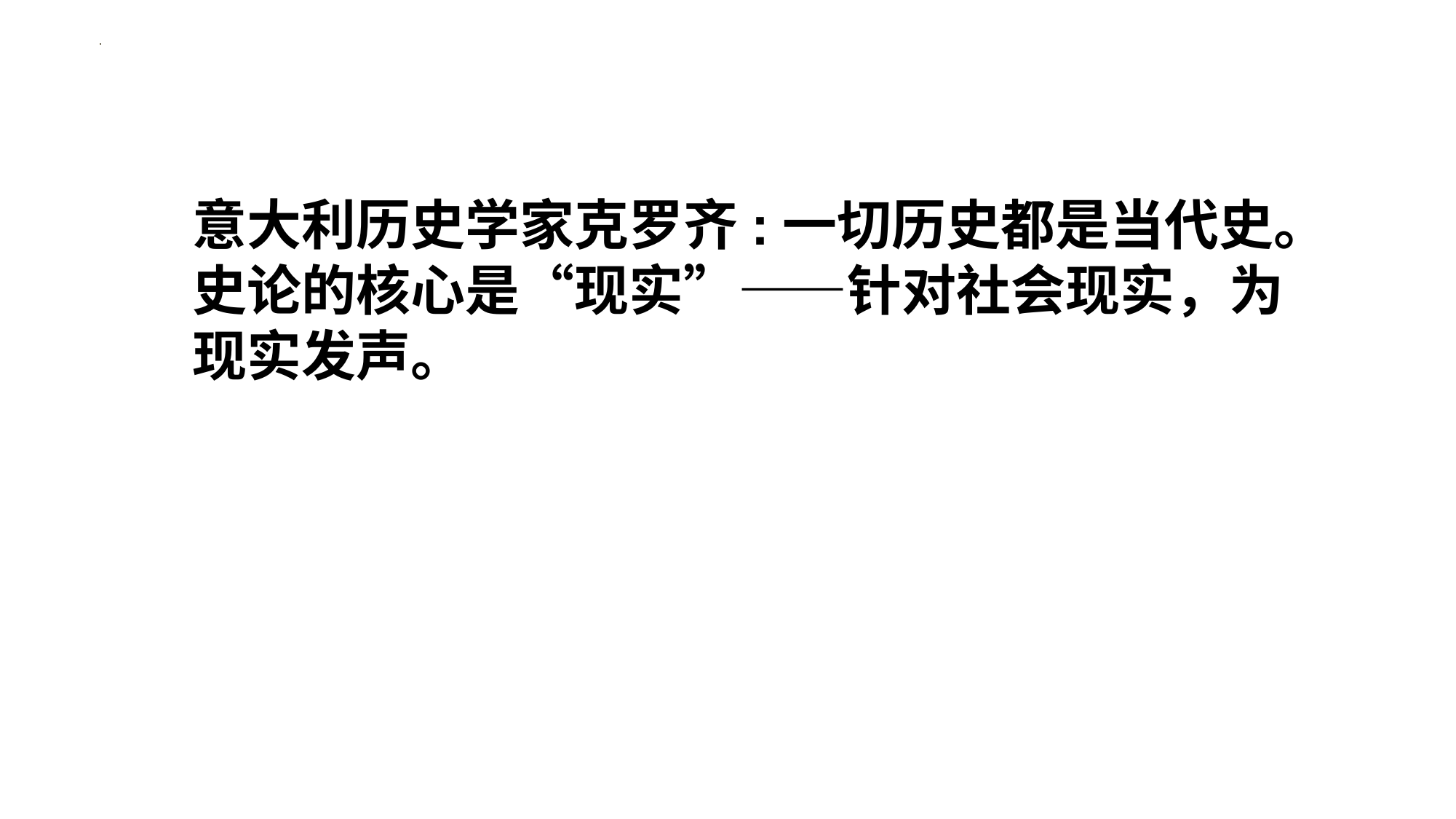

意大利历史学家克罗齐:一切历史都是当代史。
史论的核心是“现实”——针对社会现实，为现实发声。